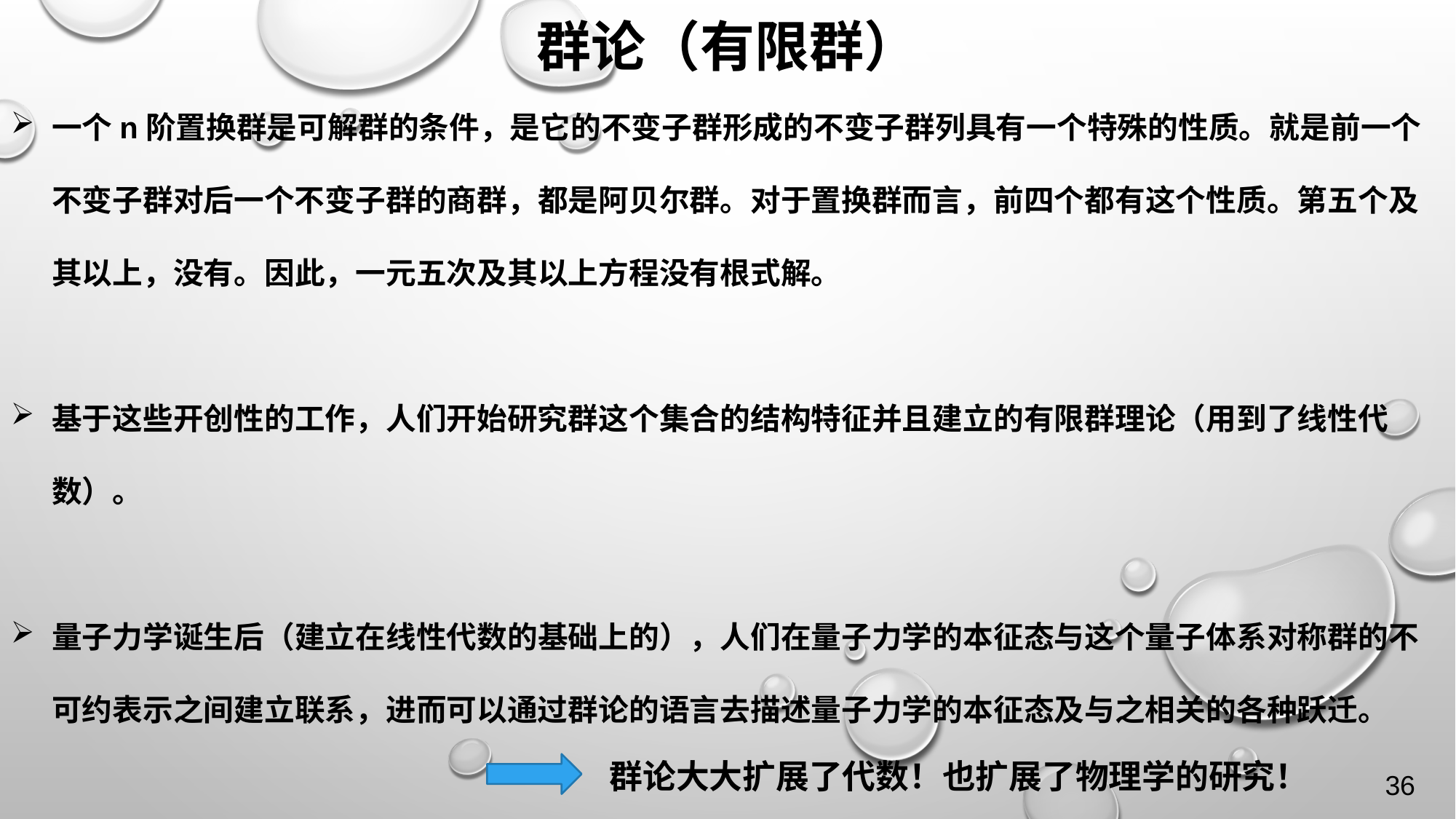

群论（有限群）
一个n阶置换群是可解群的条件，是它的不变子群形成的不变子群列具有一个特殊的性质。就是前一个不变子群对后一个不变子群的商群，都是阿贝尔群。对于置换群而言，前四个都有这个性质。第五个及其以上，没有。因此，一元五次及其以上方程没有根式解。

基于这些开创性的工作，人们开始研究群这个集合的结构特征并且建立的有限群理论（用到了线性代数）。

量子力学诞生后（建立在线性代数的基础上的），人们在量子力学的本征态与这个量子体系对称群的不可约表示之间建立联系，进而可以通过群论的语言去描述量子力学的本征态及与之相关的各种跃迁。
群论大大扩展了代数！也扩展了物理学的研究！

36